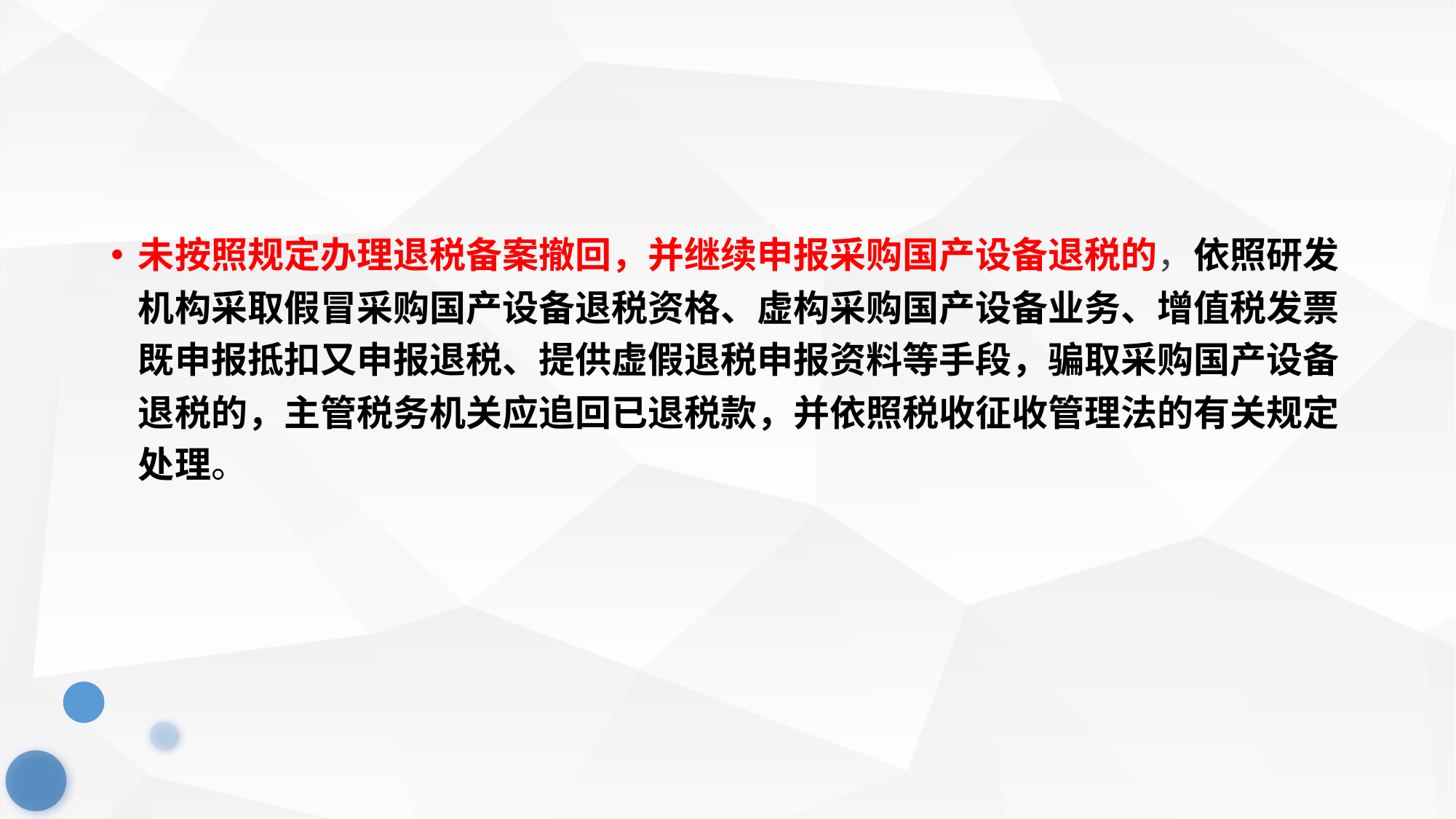

未按照规定办理退税备案撤回，并继续申报采购国产设备退税的，依照研发机构采取假冒采购国产设备退税资格、虚构采购国产设备业务、增值税发票既申报抵扣又申报退税、提供虚假退税申报资料等手段，骗取采购国产设备退税的，主管税务机关应追回已退税款，并依照税收征收管理法的有关规定处理。